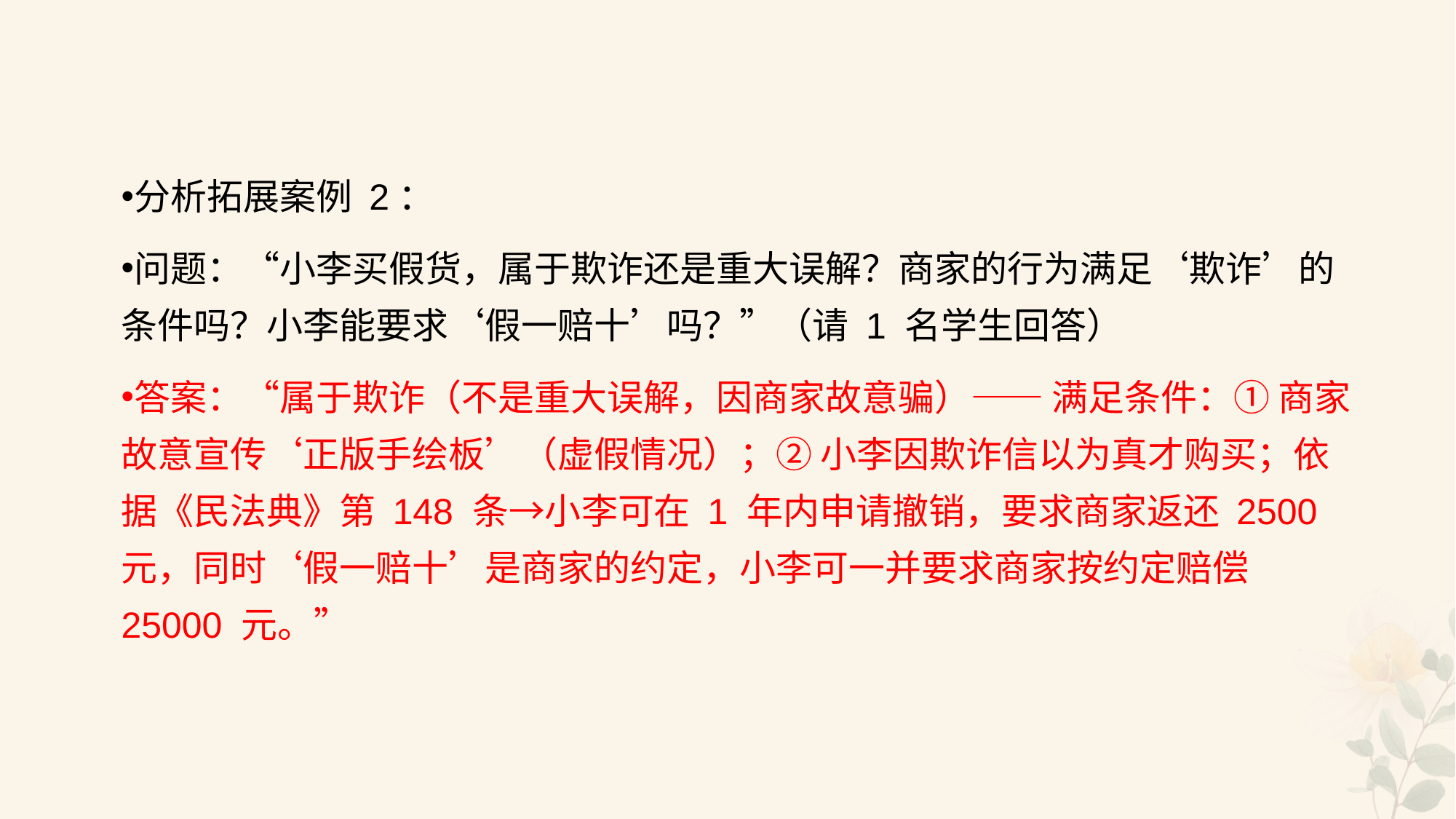

#
分析拓展案例 2：
问题：“小李买假货，属于欺诈还是重大误解？商家的行为满足‘欺诈’的条件吗？小李能要求‘假一赔十’吗？”（请 1 名学生回答）
答案：“属于欺诈（不是重大误解，因商家故意骗）—— 满足条件：① 商家故意宣传‘正版手绘板’（虚假情况）；② 小李因欺诈信以为真才购买；依据《民法典》第 148 条→小李可在 1 年内申请撤销，要求商家返还 2500 元，同时‘假一赔十’是商家的约定，小李可一并要求商家按约定赔偿 25000 元。”